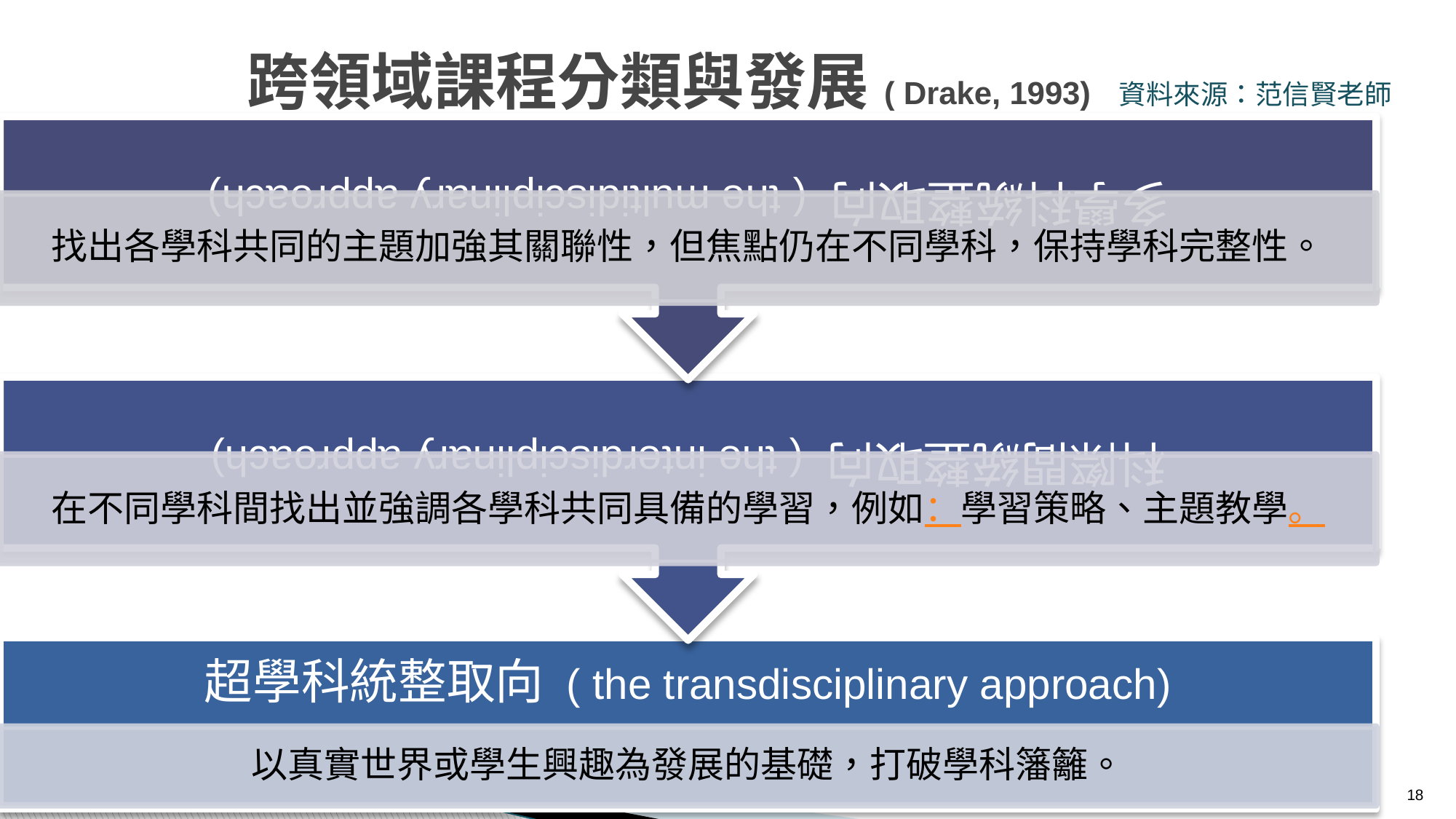

# 跨領域課程分類與發展( Drake, 1993)
資料來源：范信賢老師
超學科統整取向 ( the transdisciplinary approach)
以真實世界或學生興趣為發展的基礎，打破學科籓籬。
科際間統整取向 ( the interdisciplinary approach)
在不同學科間找出並強調各學科共同具備的學習，例如：學習策略、主題教學。
多學科統整取向 ( the multidisciplinary approach)
找出各學科共同的主題加強其關聯性，但焦點仍在不同學科，保持學科完整性。
18